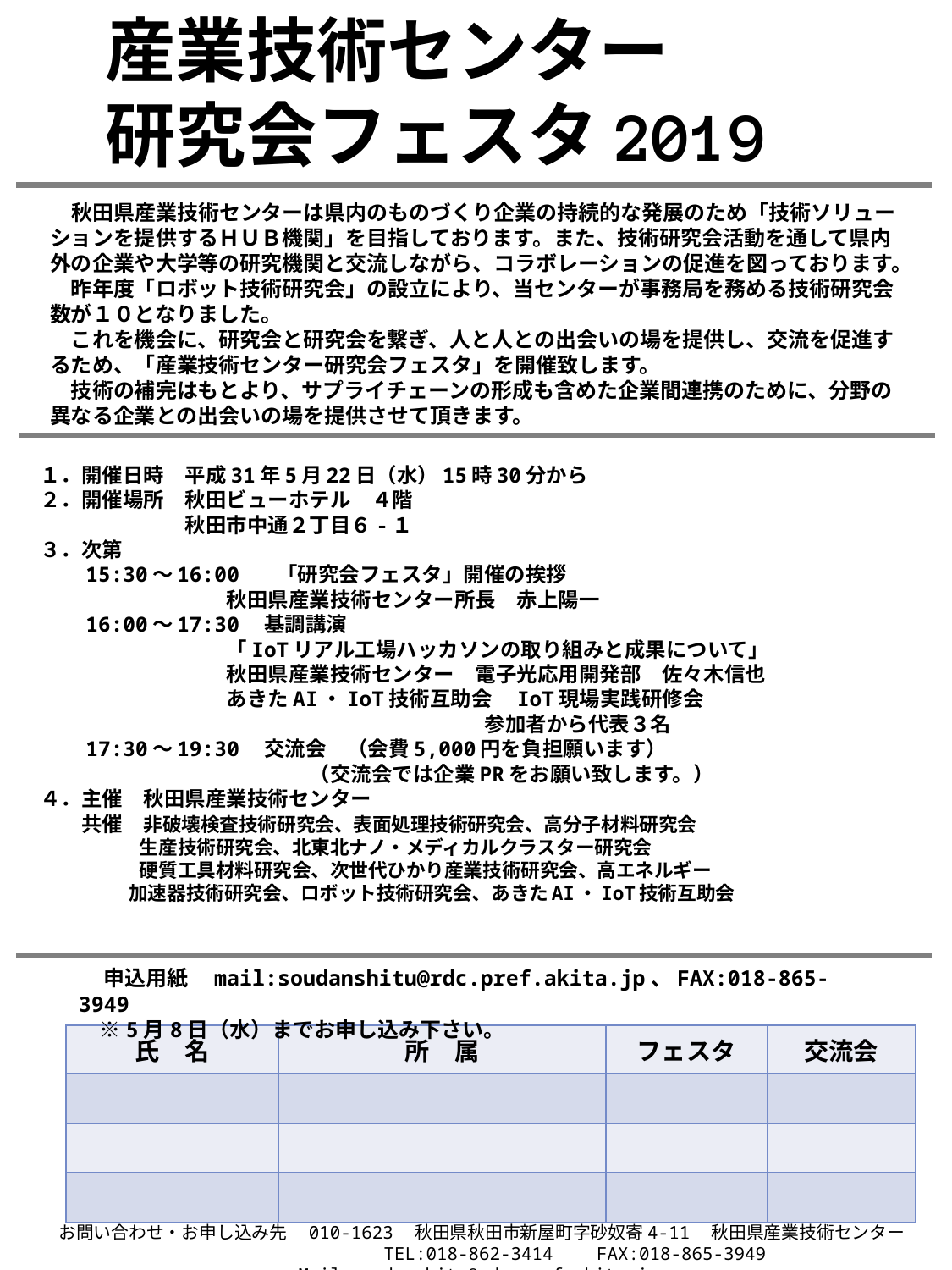

# 産業技術センター 研究会フェスタ2019
　秋田県産業技術センターは県内のものづくり企業の持続的な発展のため「技術ソリューションを提供するＨＵＢ機関」を目指しております。また、技術研究会活動を通して県内外の企業や大学等の研究機関と交流しながら、コラボレーションの促進を図っております。
　昨年度「ロボット技術研究会」の設立により、当センターが事務局を務める技術研究会数が１０となりました。
　これを機会に、研究会と研究会を繋ぎ、人と人との出会いの場を提供し、交流を促進するため、「産業技術センター研究会フェスタ」を開催致します。
　技術の補完はもとより、サプライチェーンの形成も含めた企業間連携のために、分野の異なる企業との出会いの場を提供させて頂きます。
１．開催日時　平成31年5月22日（水）15時30分から
２．開催場所　秋田ビューホテル　４階
　　　　　　　秋田市中通２丁目６-１
３．次第
　　15:30～16:00 　「研究会フェスタ」開催の挨拶
　　　　　　　　　秋田県産業技術センター所長　赤上陽一
　　16:00～17:30　基調講演
　　　　　　　　　「IoTリアル工場ハッカソンの取り組みと成果について」
　　　　　　　　　秋田県産業技術センター　電子光応用開発部　佐々木信也
　　　　　　　　　あきたAI・IoT技術互助会　IoT現場実践研修会
　　　　　　　　　　　　　　　　　　　　　  参加者から代表３名
　　17:30～19:30　交流会　（会費5,000円を負担願います）
　　　　　　　　　　　　　（交流会では企業PRをお願い致します。）
４．主催　秋田県産業技術センター
　　共催　非破壊検査技術研究会、表面処理技術研究会、高分子材料研究会
　　　　　 生産技術研究会、北東北ナノ・メディカルクラスター研究会
　　　　　 硬質工具材料研究会、次世代ひかり産業技術研究会、高エネルギー
　　　　   加速器技術研究会、ロボット技術研究会、あきたAI・IoT技術互助会
　申込用紙　mail:soudanshitu@rdc.pref.akita.jp、FAX:018-865-3949
　※5月8日（水）までお申し込み下さい。
| 氏　名 | 所　属 | フェスタ | 交流会 |
| --- | --- | --- | --- |
|  |  |  |  |
|  |  |  |  |
|  |  |  |  |
お問い合わせ・お申し込み先　010-1623　秋田県秋田市新屋町字砂奴寄4-11　秋田県産業技術センター
　　　　　　　　　　　TEL:018-862-3414　　FAX:018-865-3949　Mail:soudanshitu@rdc.pref.akita.jp